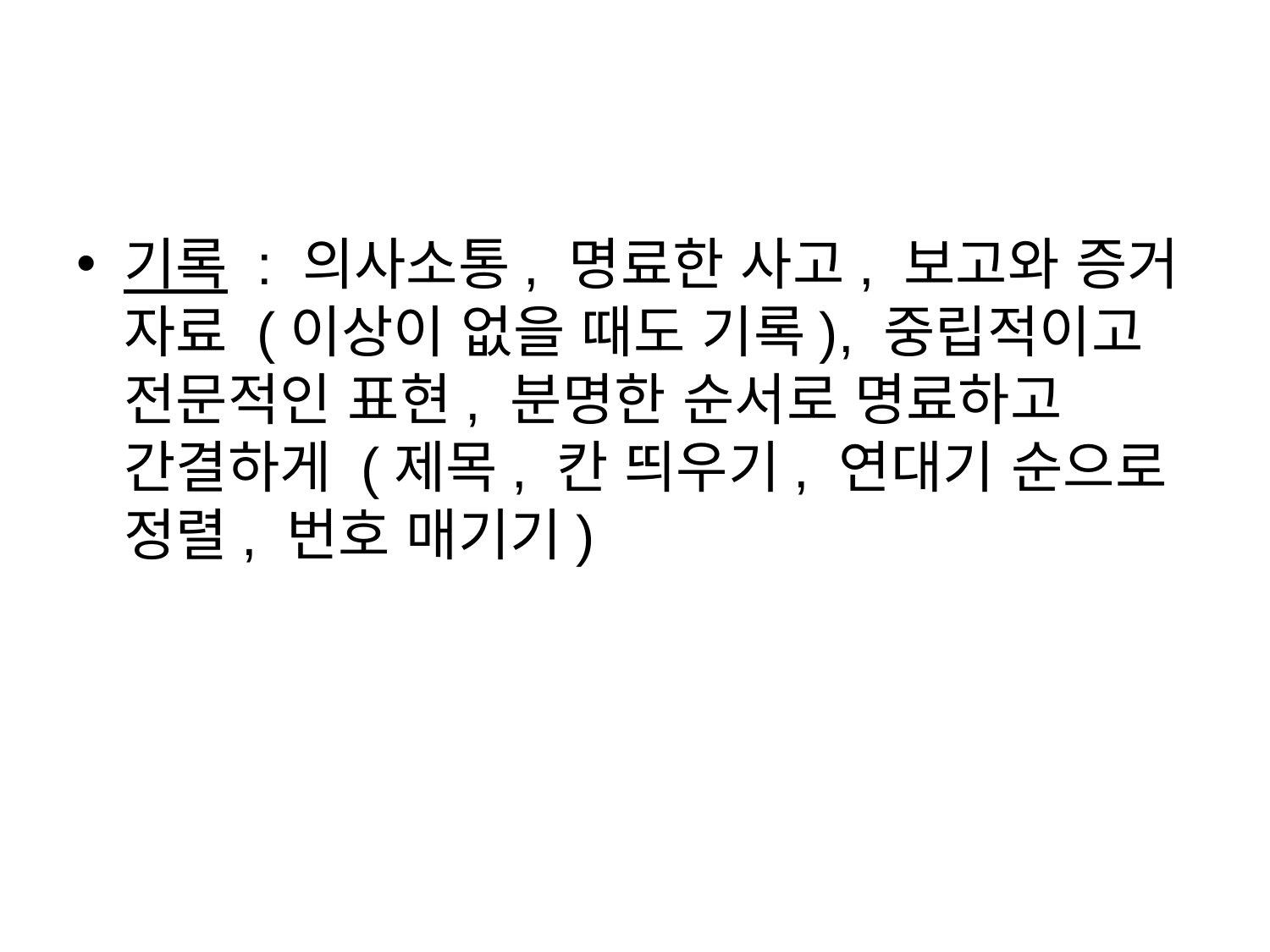

#
기록 : 의사소통, 명료한 사고, 보고와 증거 자료 (이상이 없을 때도 기록), 중립적이고 전문적인 표현, 분명한 순서로 명료하고 간결하게 (제목, 칸 띄우기, 연대기 순으로 정렬, 번호 매기기)